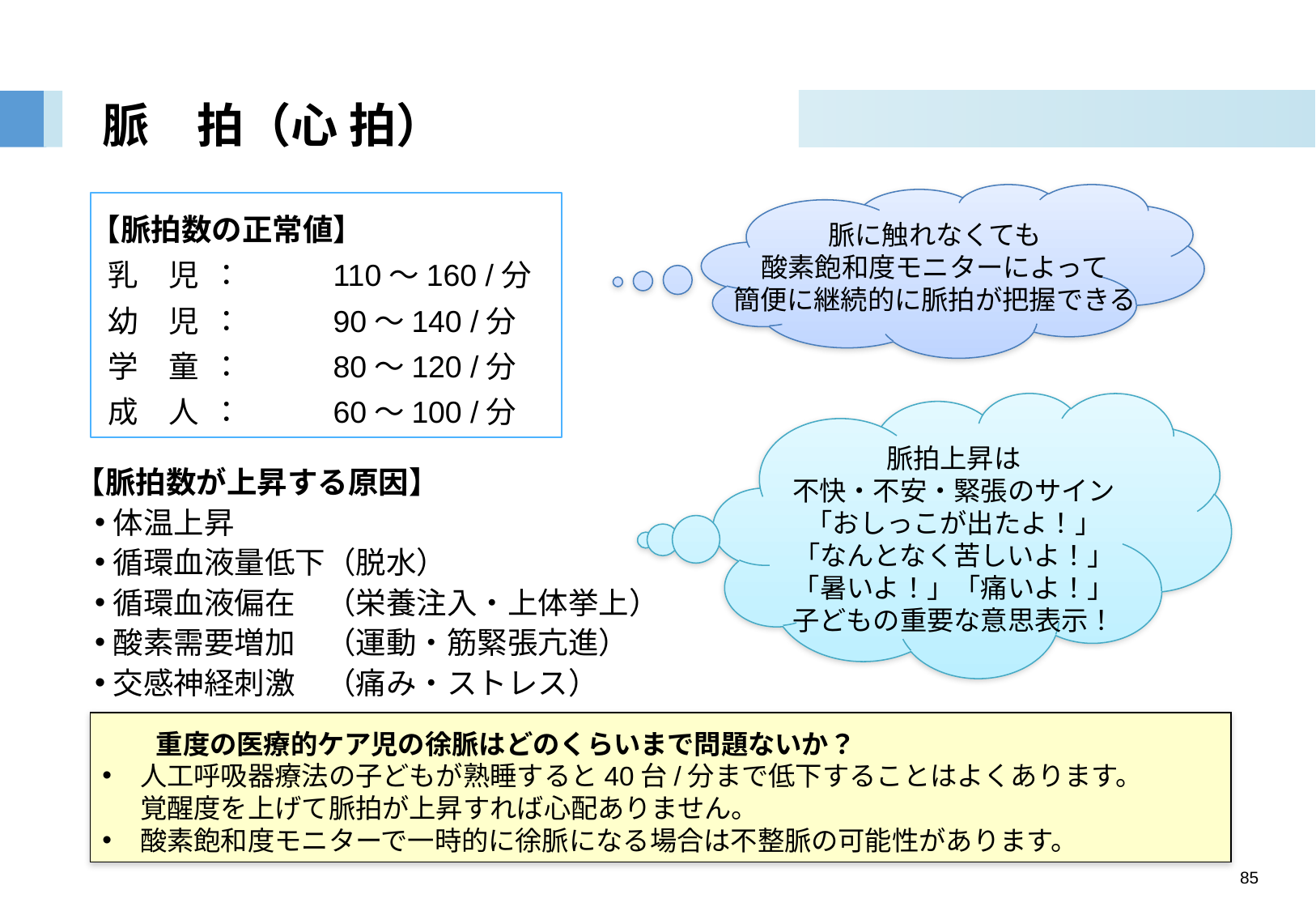

# 脈　拍（心 拍）
脈に触れなくても
酸素飽和度モニターによって
簡便に継続的に脈拍が把握できる
【脈拍数の正常値】
乳　児	：	110〜160 /分
幼　児	： 	90〜140 /分
学　童	： 	80〜120 /分
成　人	： 	60〜100 /分
脈拍上昇は
不快・不安・緊張のサイン
「おしっこが出たよ！」
「なんとなく苦しいよ！」
「暑いよ！」「痛いよ！」
子どもの重要な意思表示！
【脈拍数が上昇する原因】
体温上昇
循環血液量低下（脱水）
循環血液偏在　（栄養注入・上体挙上）
酸素需要増加　（運動・筋緊張亢進）
交感神経刺激　（痛み・ストレス）
　　重度の医療的ケア児の徐脈はどのくらいまで問題ないか？
人工呼吸器療法の子どもが熟睡すると40台/分まで低下することはよくあります。
覚醒度を上げて脈拍が上昇すれば心配ありません。
酸素飽和度モニターで一時的に徐脈になる場合は不整脈の可能性があります。
85